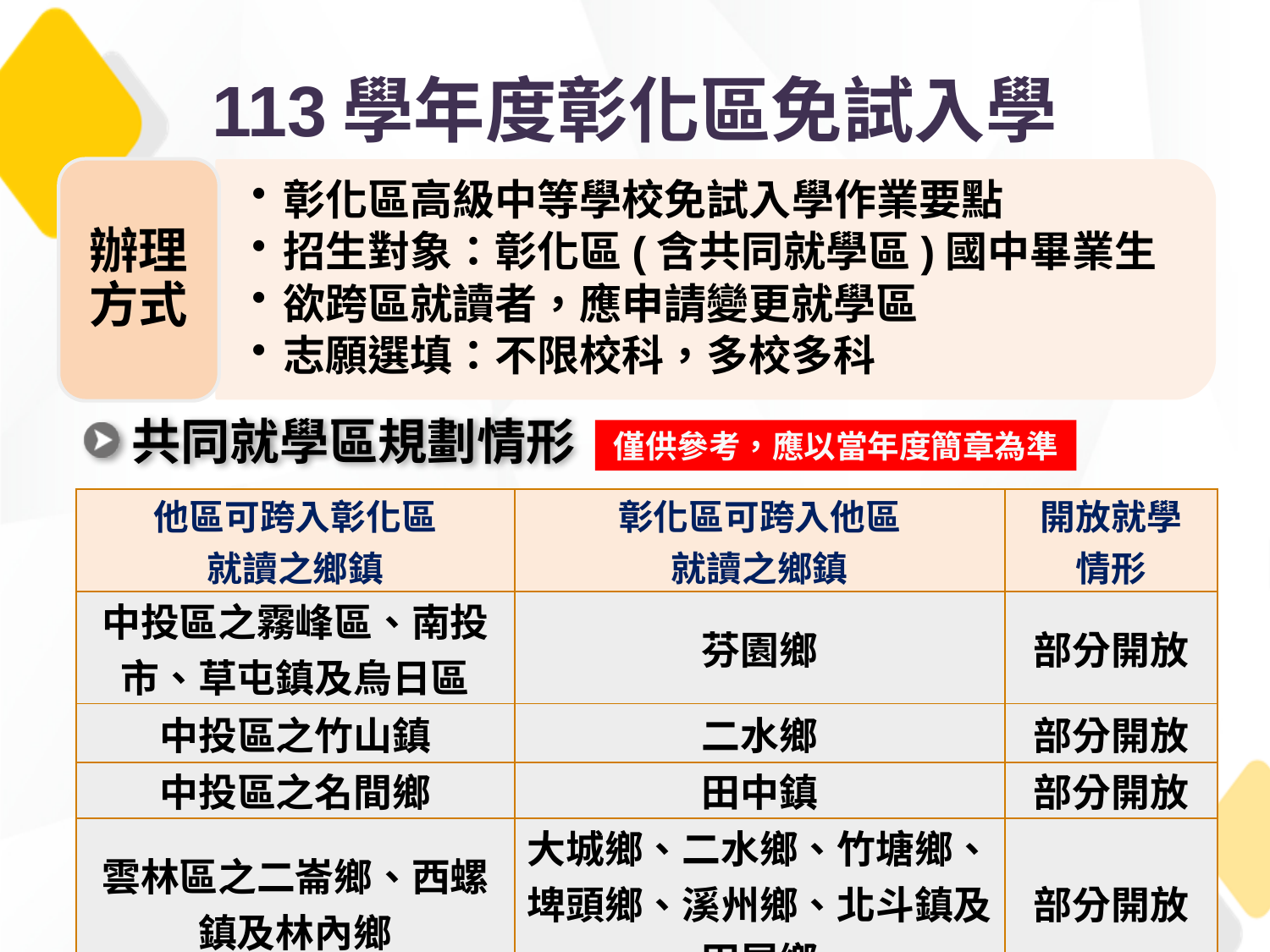

113學年度彰化區免試入學

辦理方式

彰化區高級中等學校免試入學作業要點
招生對象：彰化區(含共同就學區)國中畢業生
欲跨區就讀者，應申請變更就學區
志願選填：不限校科，多校多科
共同就學區規劃情形
僅供參考，應以當年度簡章為準
| 他區可跨入彰化區 就讀之鄉鎮 | 彰化區可跨入他區 就讀之鄉鎮 | 開放就學 情形 |
| --- | --- | --- |
| 中投區之霧峰區、南投市、草屯鎮及烏日區 | 芬園鄉 | 部分開放 |
| 中投區之竹山鎮 | 二水鄉 | 部分開放 |
| 中投區之名間鄉 | 田中鎮 | 部分開放 |
| 雲林區之二崙鄉、西螺鎮及林內鄉 | 大城鄉、二水鄉、竹塘鄉、埤頭鄉、溪州鄉、北斗鎮及田尾鄉 | 部分開放 |
23